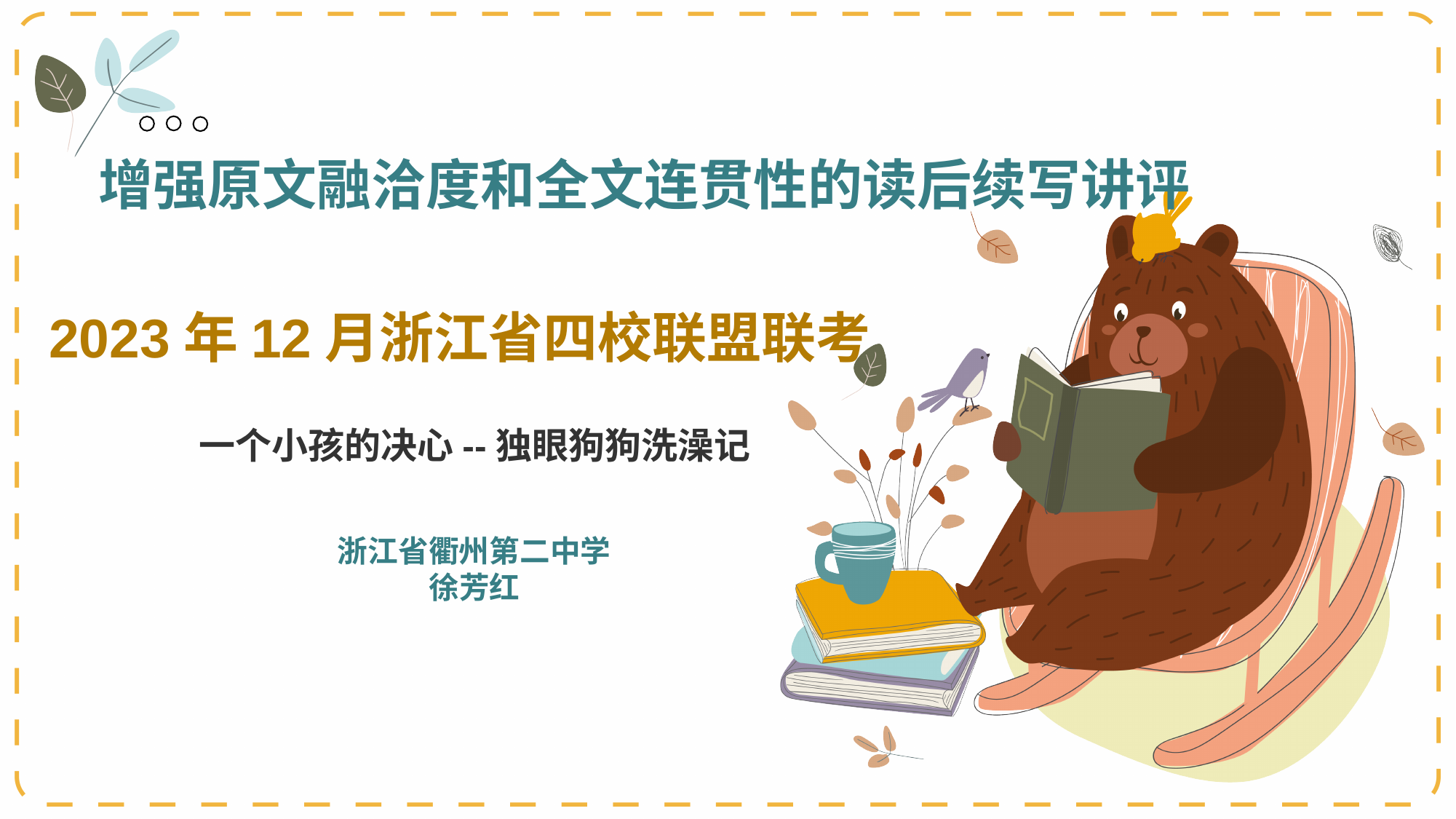

增强原文融洽度和全文连贯性的读后续写讲评
# 2023年12月浙江省四校联盟联考
     一个小孩的决心--独眼狗狗洗澡记
浙江省衢州第二中学
徐芳红